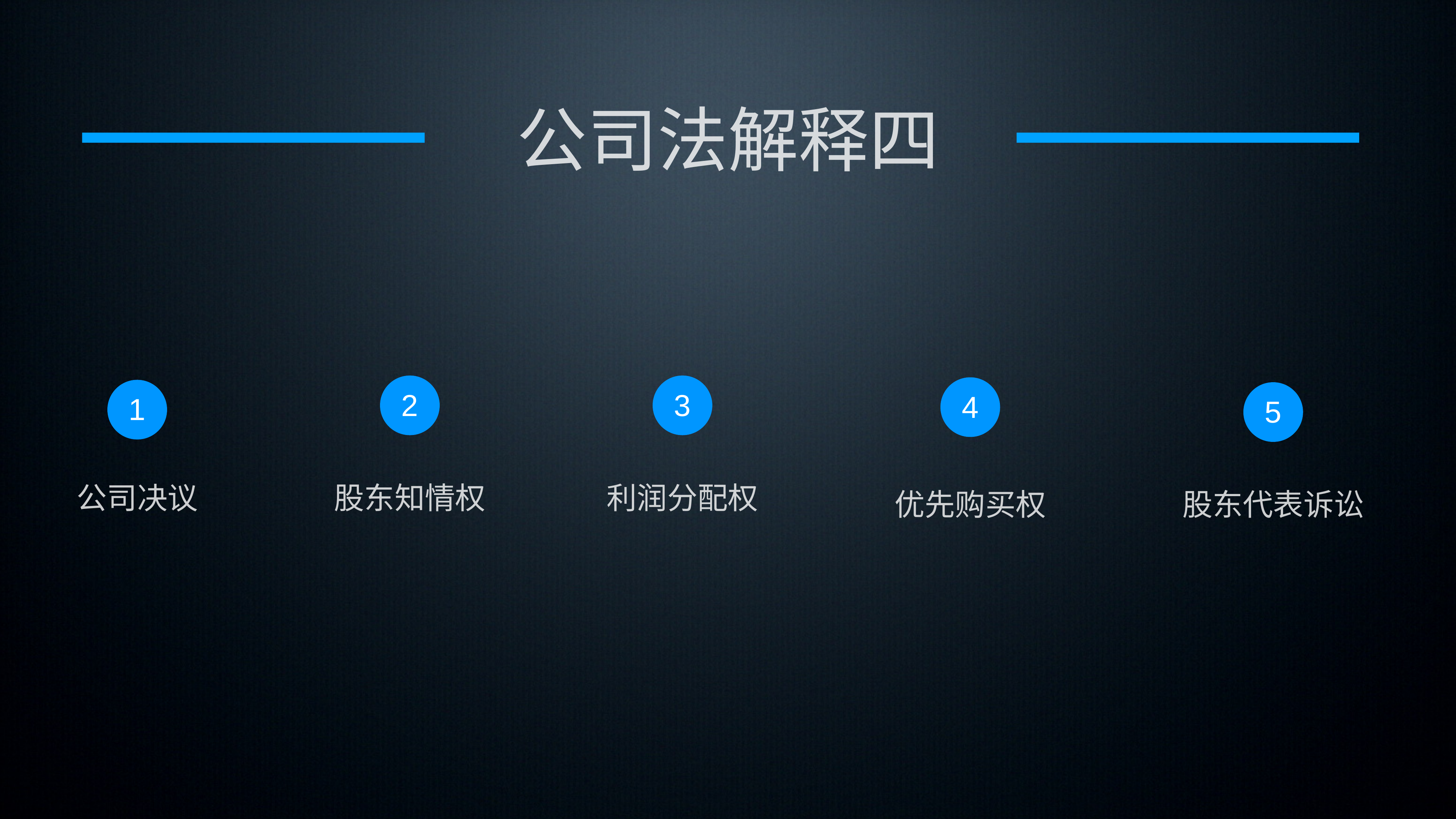

公司法解释四

2
3
4
1
5
公司决议
股东知情权
利润分配权
优先购买权
股东代表诉讼